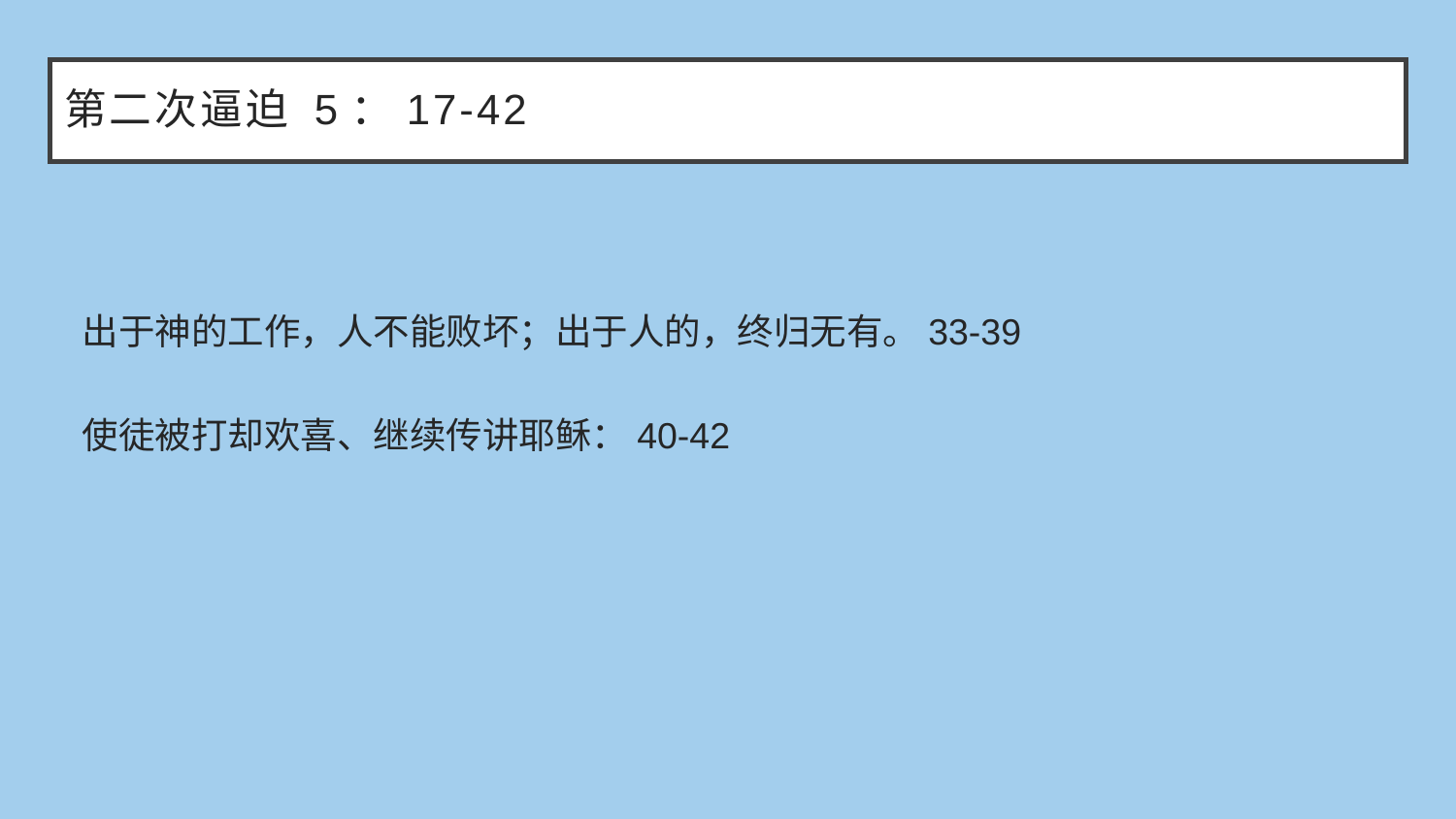

# 第二次逼迫 5：17-42

出于神的工作，人不能败坏；出于人的，终归无有。33-39

使徒被打却欢喜、继续传讲耶稣：40-42